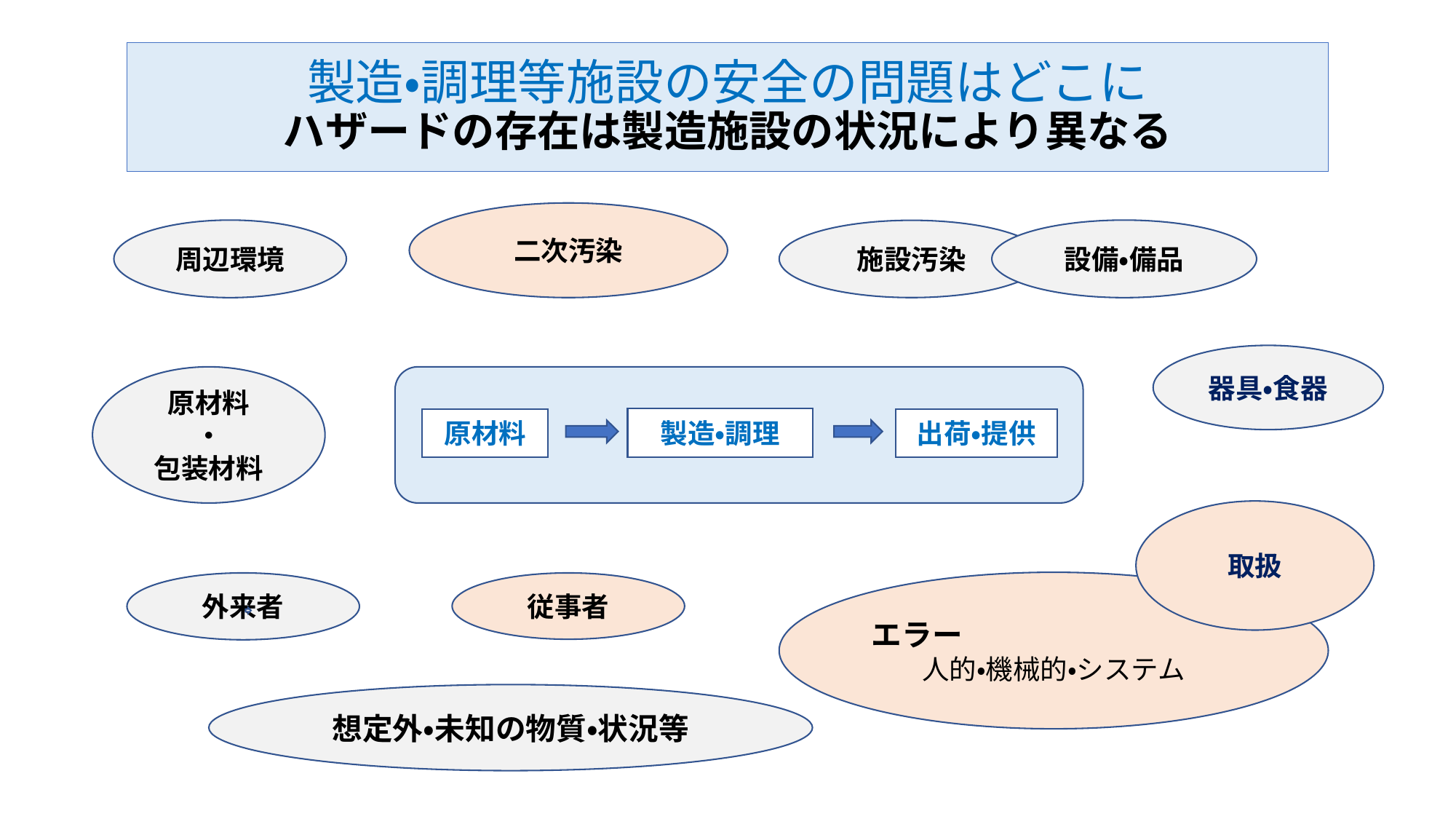

# 製造・調理等施設の安全の問題はどこに ハザードの存在は製造施設の状況により異なる
二次汚染
周辺環境
設備・備品
施設汚染
器具・食器

原材料
・
包装材料

製造・調理
原材料
出荷・提供

取扱
エラー　　　　　　　　　　人的・機械的・システム
外来者
従事者

想定外・未知の物質・状況等